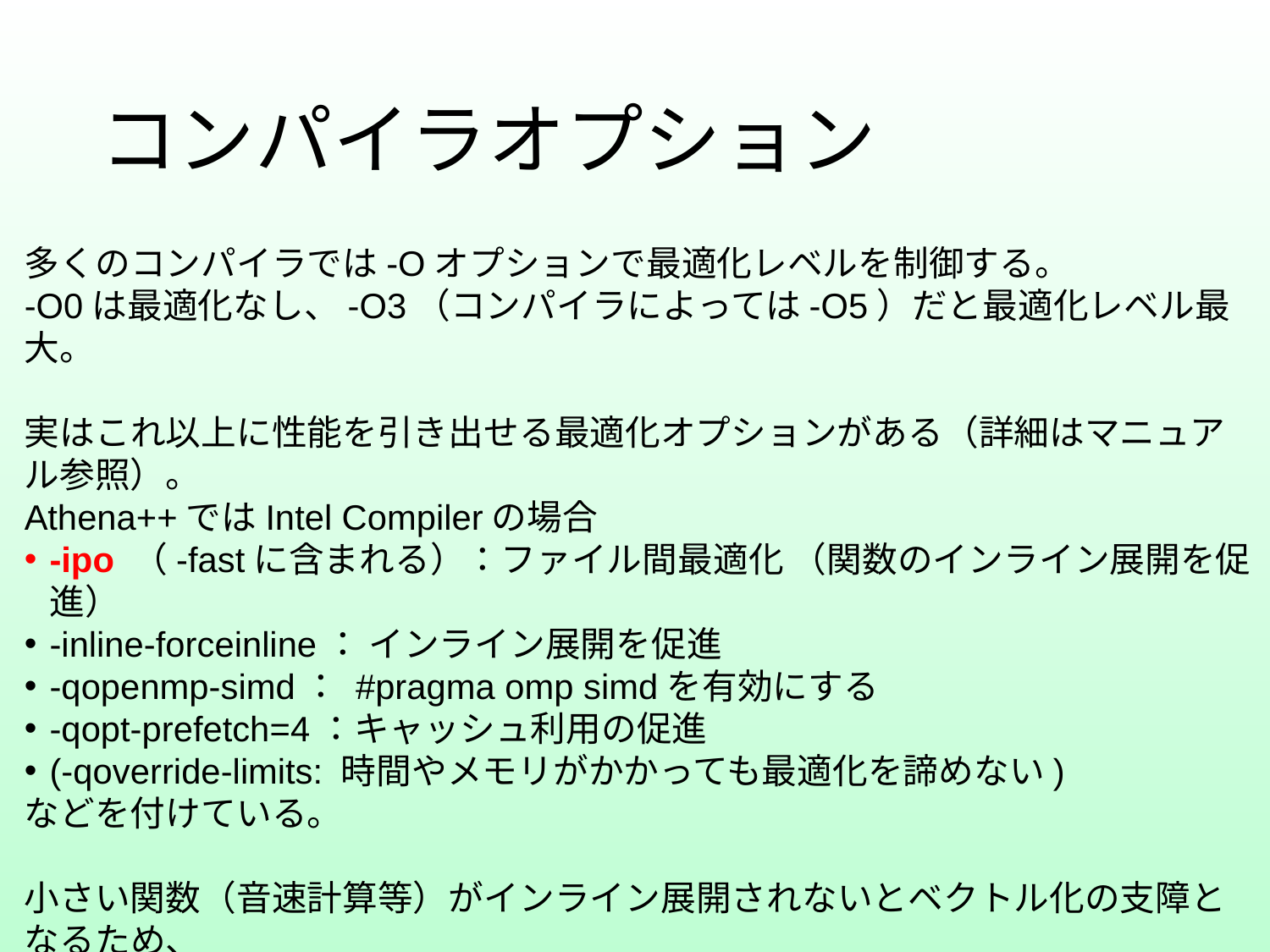

# コンパイラオプション
多くのコンパイラでは-Oオプションで最適化レベルを制御する。
-O0は最適化なし、-O3（コンパイラによっては-O5）だと最適化レベル最大。

実はこれ以上に性能を引き出せる最適化オプションがある（詳細はマニュアル参照）。
Athena++ではIntel Compilerの場合
-ipo （-fastに含まれる）：ファイル間最適化 （関数のインライン展開を促進）
-inline-forceinline： インライン展開を促進
-qopenmp-simd： #pragma omp simdを有効にする
-qopt-prefetch=4：キャッシュ利用の促進
(-qoverride-limits: 時間やメモリがかかっても最適化を諦めない)
などを付けている。

小さい関数（音速計算等）がインライン展開されないとベクトル化の支障となるため、
-ipo (Inter Procedure Optimization)は重要。
g++, Clangでは-flto（Link Time Optimization）。
ただしこれを付けるとコンパイル時間が大幅に伸びる。